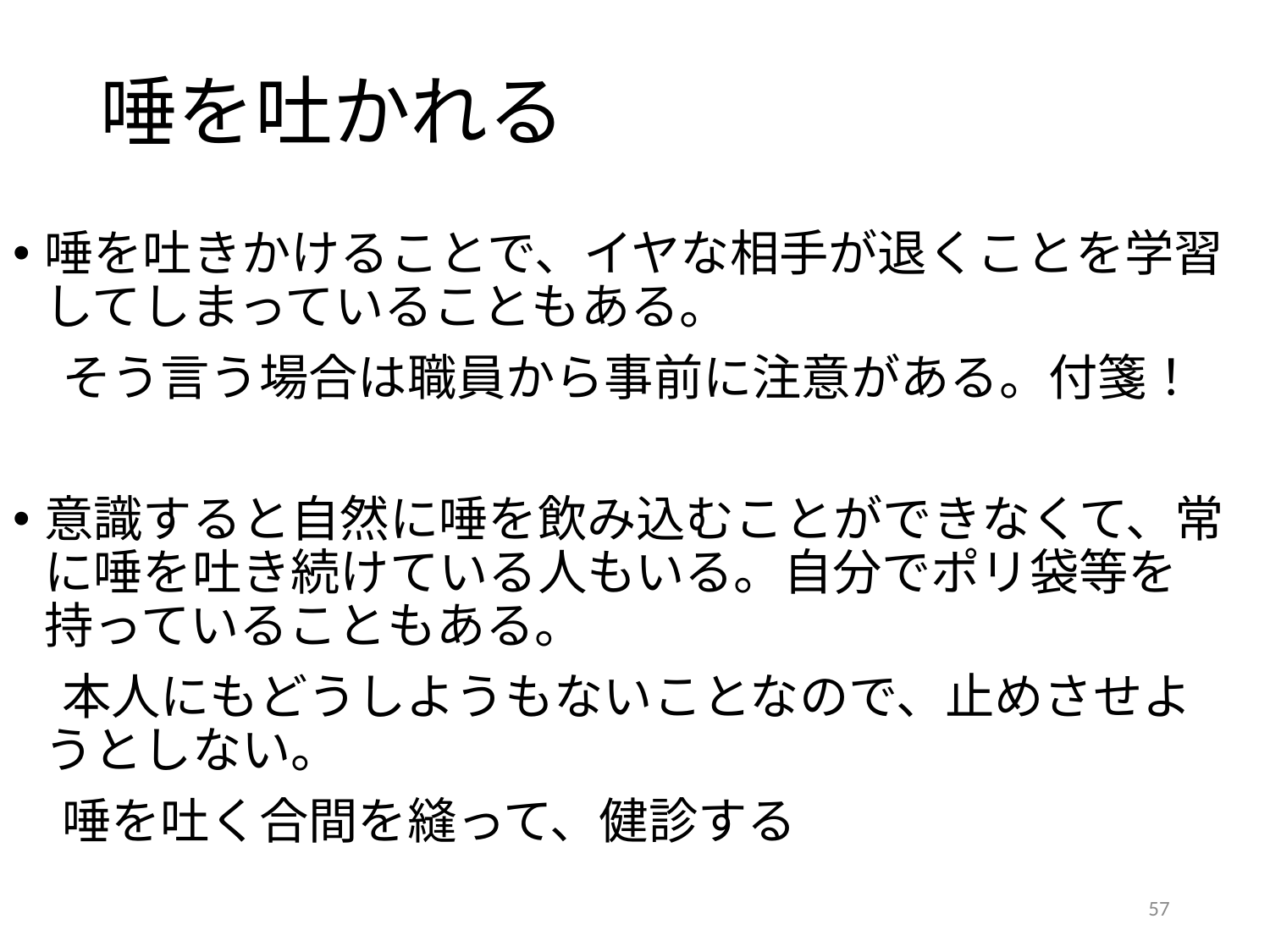

# 唾を吐かれる
唾を吐きかけることで、イヤな相手が退くことを学習してしまっていることもある。
　そう言う場合は職員から事前に注意がある。付箋！

意識すると自然に唾を飲み込むことができなくて、常に唾を吐き続けている人もいる。自分でポリ袋等を持っていることもある。
　本人にもどうしようもないことなので、止めさせようとしない。
　唾を吐く合間を縫って、健診する
57